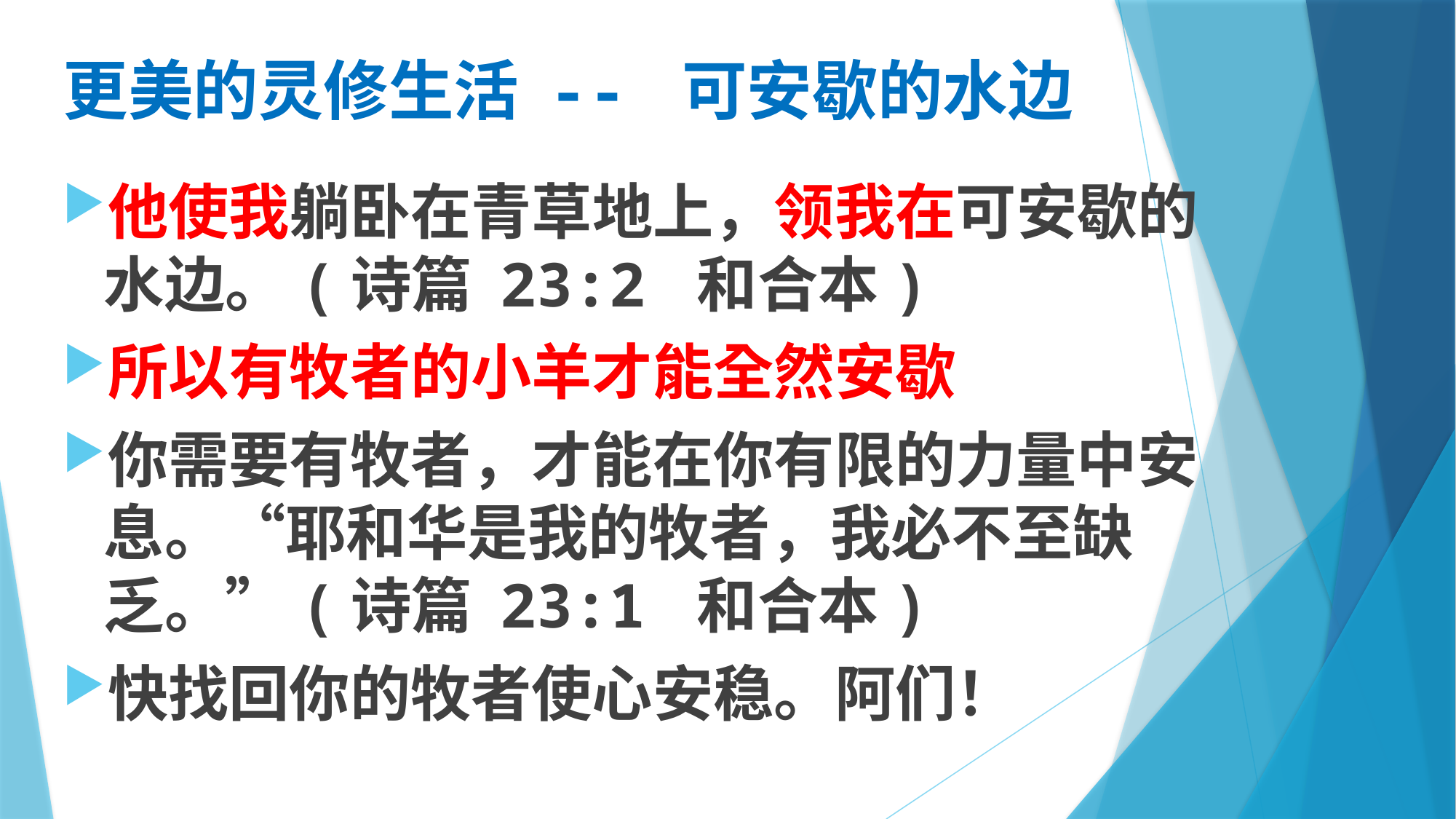

# 更美的灵修生活 -- 可安歇的水边
他使我躺卧在青草地上，领我在可安歇的水边。(诗篇 23:2 和合本)
所以有牧者的小羊才能全然安歇
你需要有牧者，才能在你有限的力量中安息。“耶和华是我的牧者，我必不至缺乏。”(诗篇 23:1 和合本)
快找回你的牧者使心安稳。阿们！